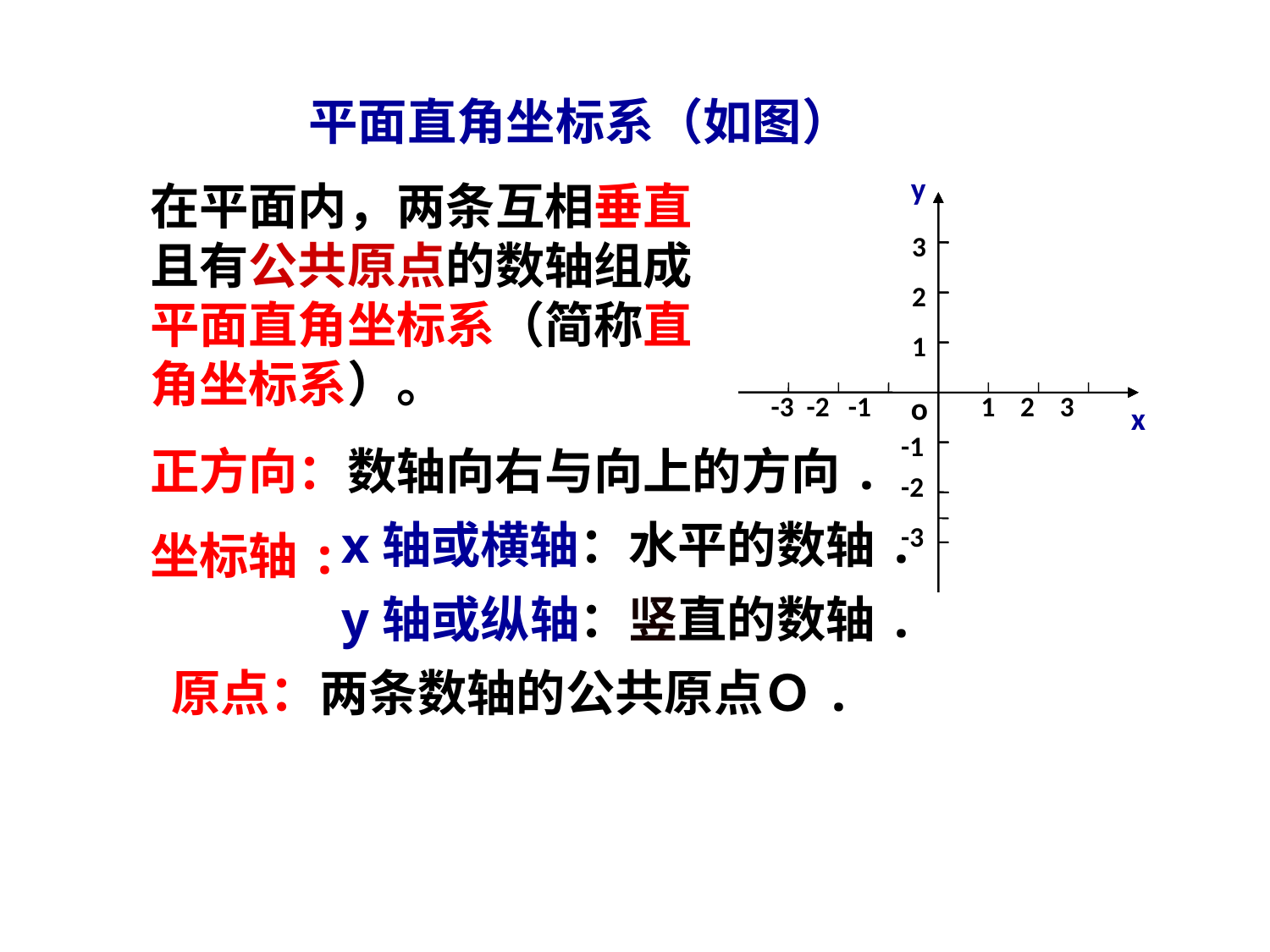

平面直角坐标系（如图）
y
在平面内，两条互相垂直且有公共原点的数轴组成平面直角坐标系（简称直角坐标系）。

3

2

1

-3  -2   -1

o
1    2    3

x
-1
正方向：数轴向右与向上的方向.

-2

x轴或横轴：水平的数轴.
-3
坐标轴:

y轴或纵轴：竖直的数轴.
原点：两条数轴的公共原点Ｏ.